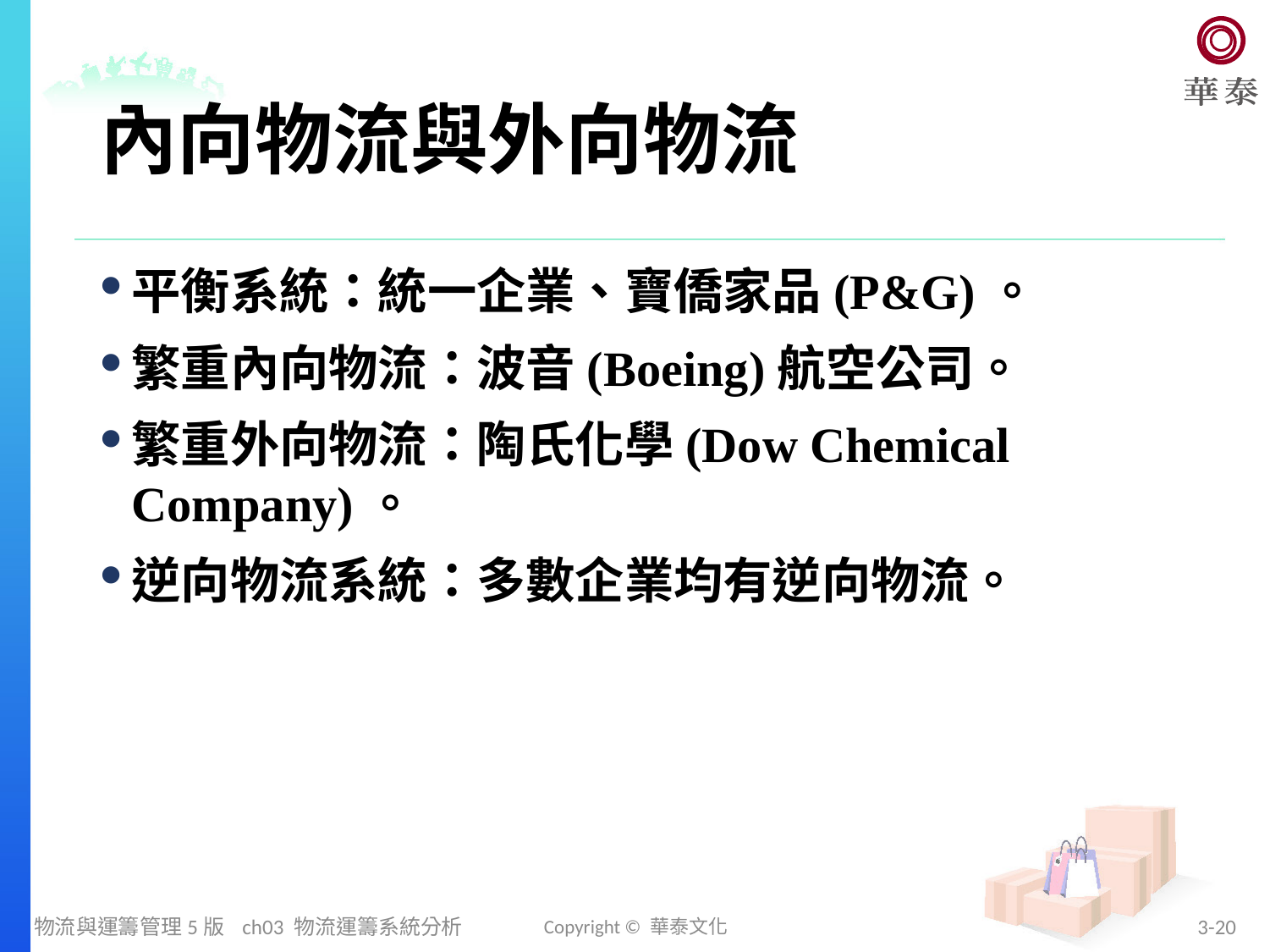

# 內向物流與外向物流
平衡系統：統一企業、寶僑家品(P&G)。
繁重內向物流：波音(Boeing)航空公司。
繁重外向物流：陶氏化學(Dow Chemical Company)。
逆向物流系統：多數企業均有逆向物流。
物流與運籌管理5版  ch03 物流運籌系統分析
Copyright © 華泰文化
3-20